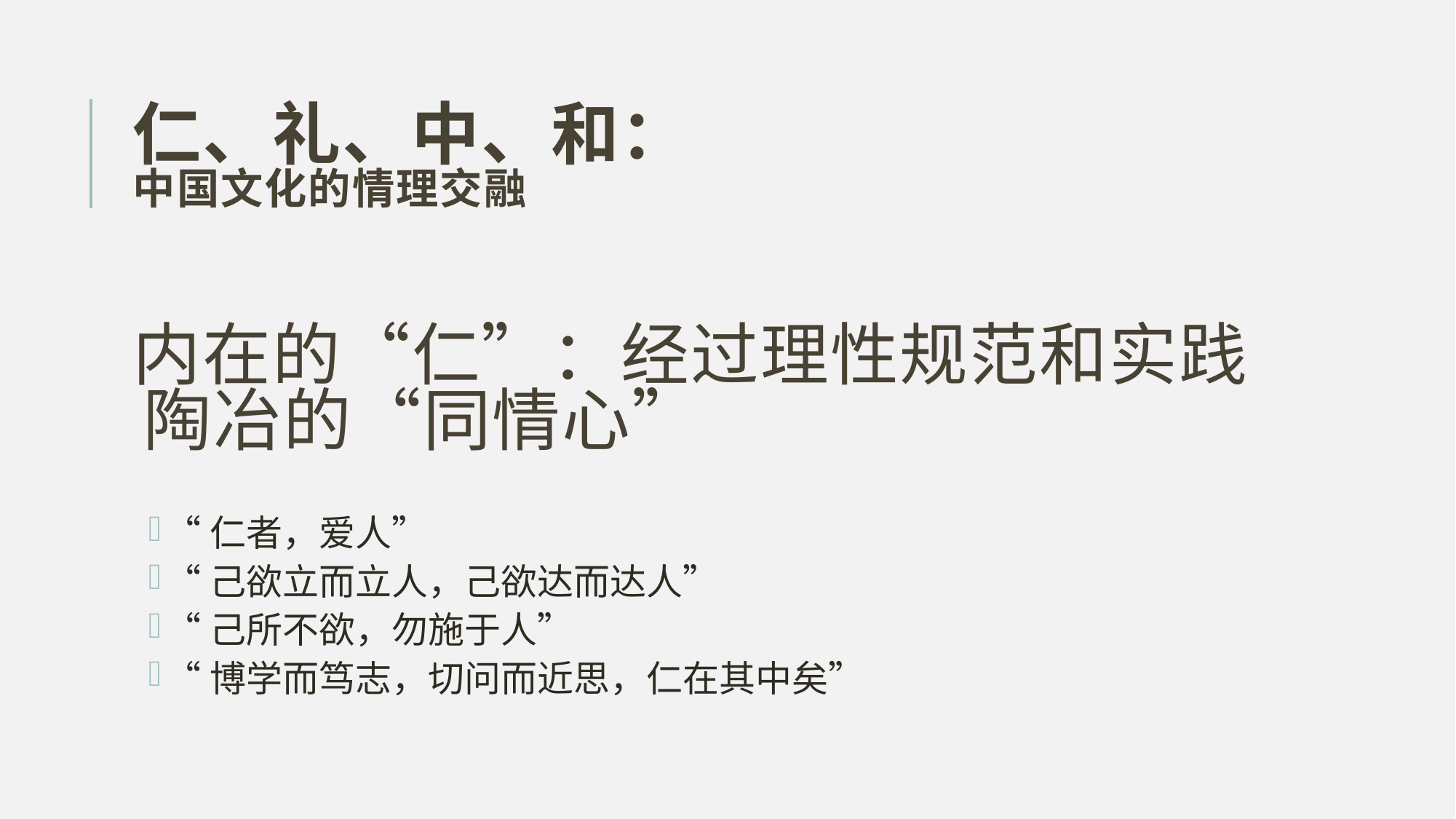

# 仁、礼、中、和： 中国文化的情理交融
内在的“仁”：经过理性规范和实践陶冶的“同情心”

“仁者，爱人”
“己欲立而立人，己欲达而达人”
“己所不欲，勿施于人”
“博学而笃志，切问而近思，仁在其中矣”